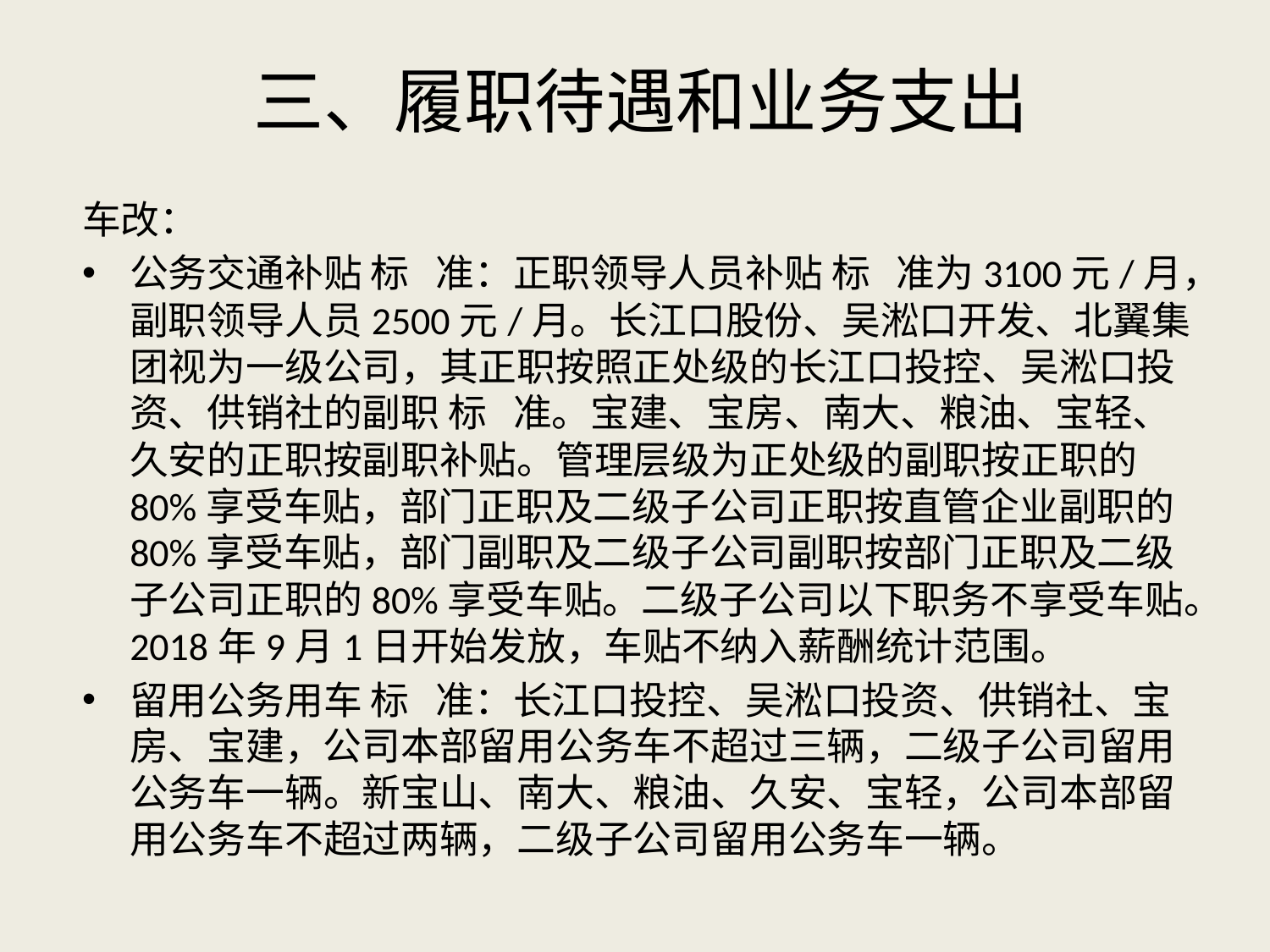

# 三、履职待遇和业务支出
车改：
公务交通补贴 标   准：正职领导人员补贴 标   准为3100元/月，副职领导人员2500元/月。长江口股份、吴淞口开发、北翼集团视为一级公司，其正职按照正处级的长江口投控、吴淞口投资、供销社的副职 标   准。宝建、宝房、南大、粮油、宝轻、久安的正职按副职补贴。管理层级为正处级的副职按正职的80%享受车贴，部门正职及二级子公司正职按直管企业副职的80%享受车贴，部门副职及二级子公司副职按部门正职及二级子公司正职的80%享受车贴。二级子公司以下职务不享受车贴。2018年9月1日开始发放，车贴不纳入薪酬统计范围。
留用公务用车 标   准：长江口投控、吴淞口投资、供销社、宝房、宝建，公司本部留用公务车不超过三辆，二级子公司留用公务车一辆。新宝山、南大、粮油、久安、宝轻，公司本部留用公务车不超过两辆，二级子公司留用公务车一辆。